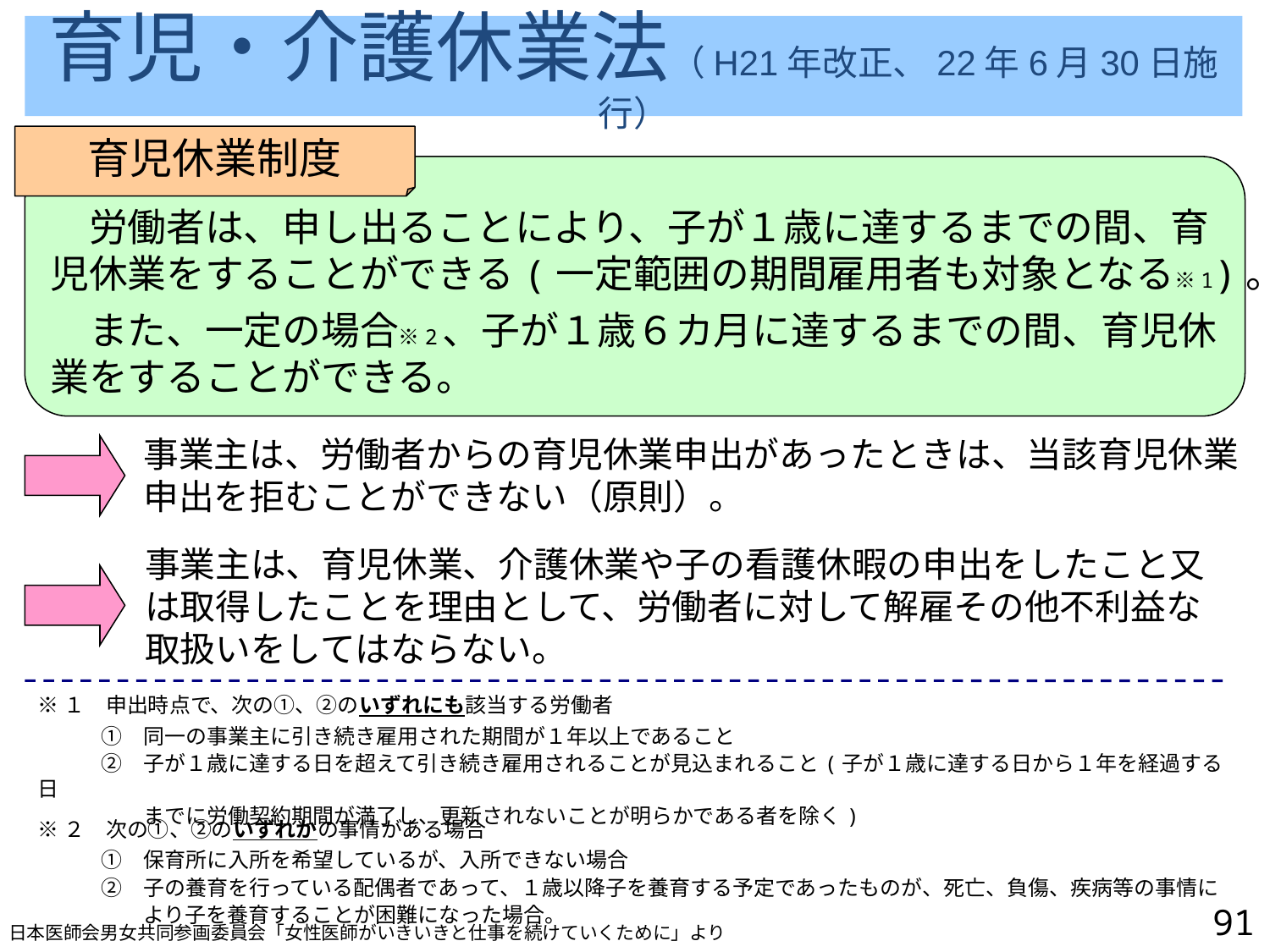

育児・介護休業法（H21年改正、22年6月30日施行）
育児休業制度

　労働者は、申し出ることにより、子が１歳に達するまでの間、育
児休業をすることができる(一定範囲の期間雇用者も対象となる※1)。
　また、一定の場合※2、子が１歳６カ月に達するまでの間、育児休
業をすることができる。
事業主は、労働者からの育児休業申出があったときは、当該育児休業申出を拒むことができない（原則）。

事業主は、育児休業、介護休業や子の看護休暇の申出をしたこと又は取得したことを理由として、労働者に対して解雇その他不利益な取扱いをしてはならない。

※１　申出時点で、次の①、②のいずれにも該当する労働者
　　　①　同一の事業主に引き続き雇用された期間が１年以上であること
　　　②　子が１歳に達する日を超えて引き続き雇用されることが見込まれること(子が１歳に達する日から１年を経過する日
　　　　　までに労働契約期間が満了し、更新されないことが明らかである者を除く)
※２　次の①、②のいずれかの事情がある場合
　　　①　保育所に入所を希望しているが、入所できない場合
　　　②　子の養育を行っている配偶者であって、１歳以降子を養育する予定であったものが、死亡、負傷、疾病等の事情に
　　　　　より子を養育することが困難になった場合。
91
日本医師会男女共同参画委員会「女性医師がいきいきと仕事を続けていくために」より